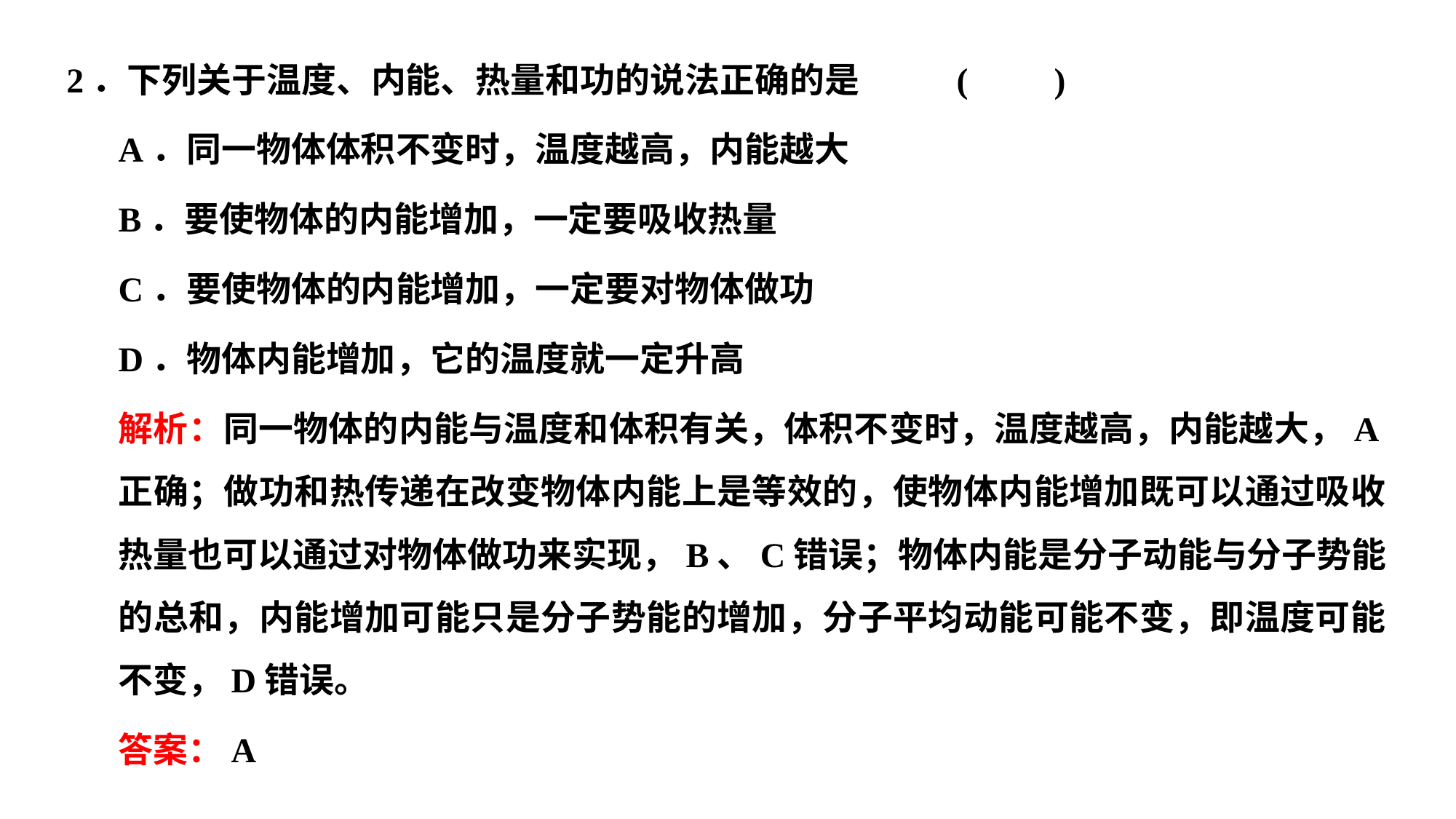

2．下列关于温度、内能、热量和功的说法正确的是				(　　)
A．同一物体体积不变时，温度越高，内能越大
B．要使物体的内能增加，一定要吸收热量
C．要使物体的内能增加，一定要对物体做功
D．物体内能增加，它的温度就一定升高
解析：同一物体的内能与温度和体积有关，体积不变时，温度越高，内能越大，A正确；做功和热传递在改变物体内能上是等效的，使物体内能增加既可以通过吸收热量也可以通过对物体做功来实现，B、C错误；物体内能是分子动能与分子势能的总和，内能增加可能只是分子势能的增加，分子平均动能可能不变，即温度可能不变，D错误。
答案：A